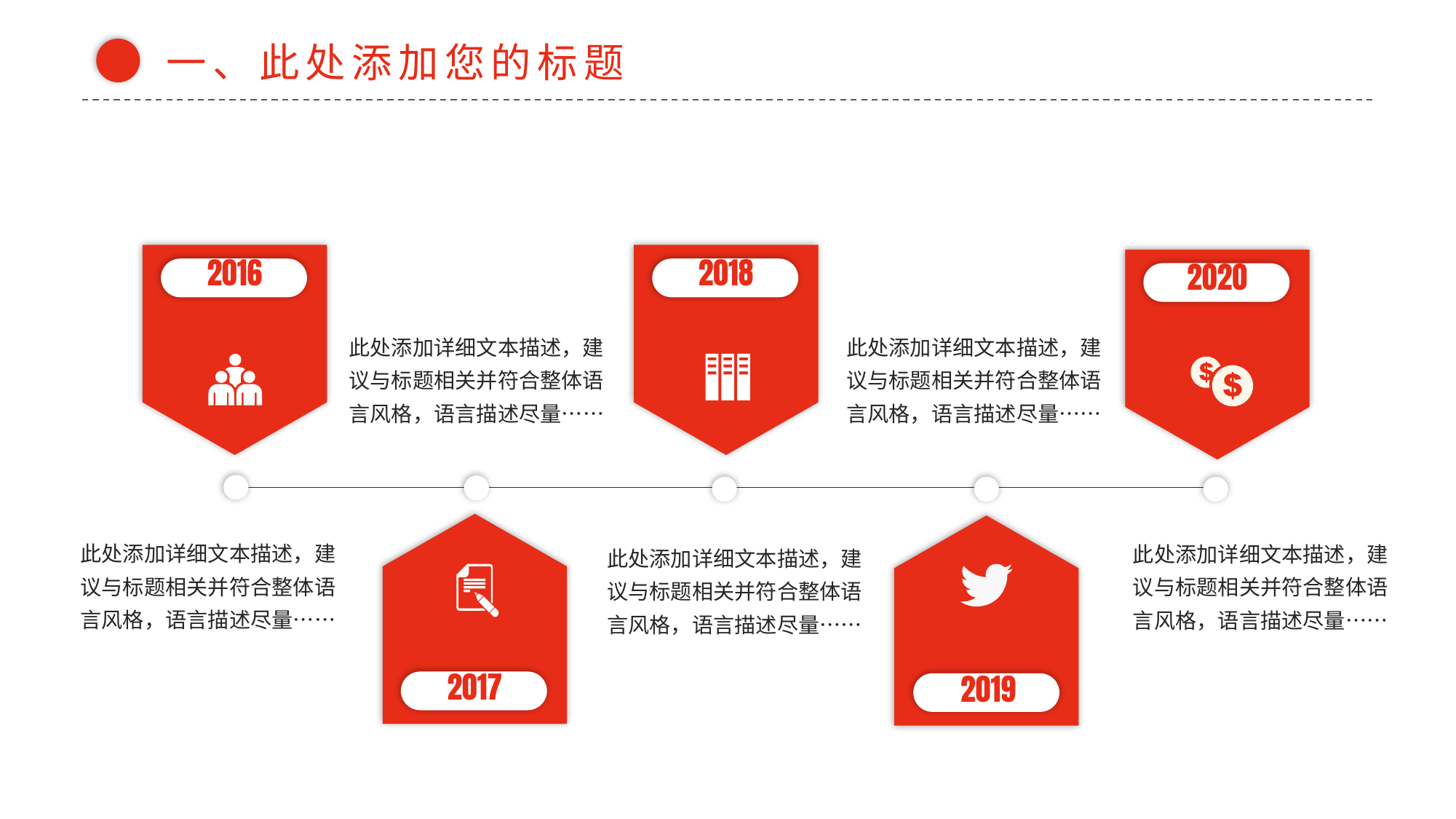

一、此处添加您的标题

2016

2018

2020

此处添加详细文本描述，建议与标题相关并符合整体语言风格，语言描述尽量……
此处添加详细文本描述，建议与标题相关并符合整体语言风格，语言描述尽量……

2017

2019

此处添加详细文本描述，建议与标题相关并符合整体语言风格，语言描述尽量……
此处添加详细文本描述，建议与标题相关并符合整体语言风格，语言描述尽量……
此处添加详细文本描述，建议与标题相关并符合整体语言风格，语言描述尽量……